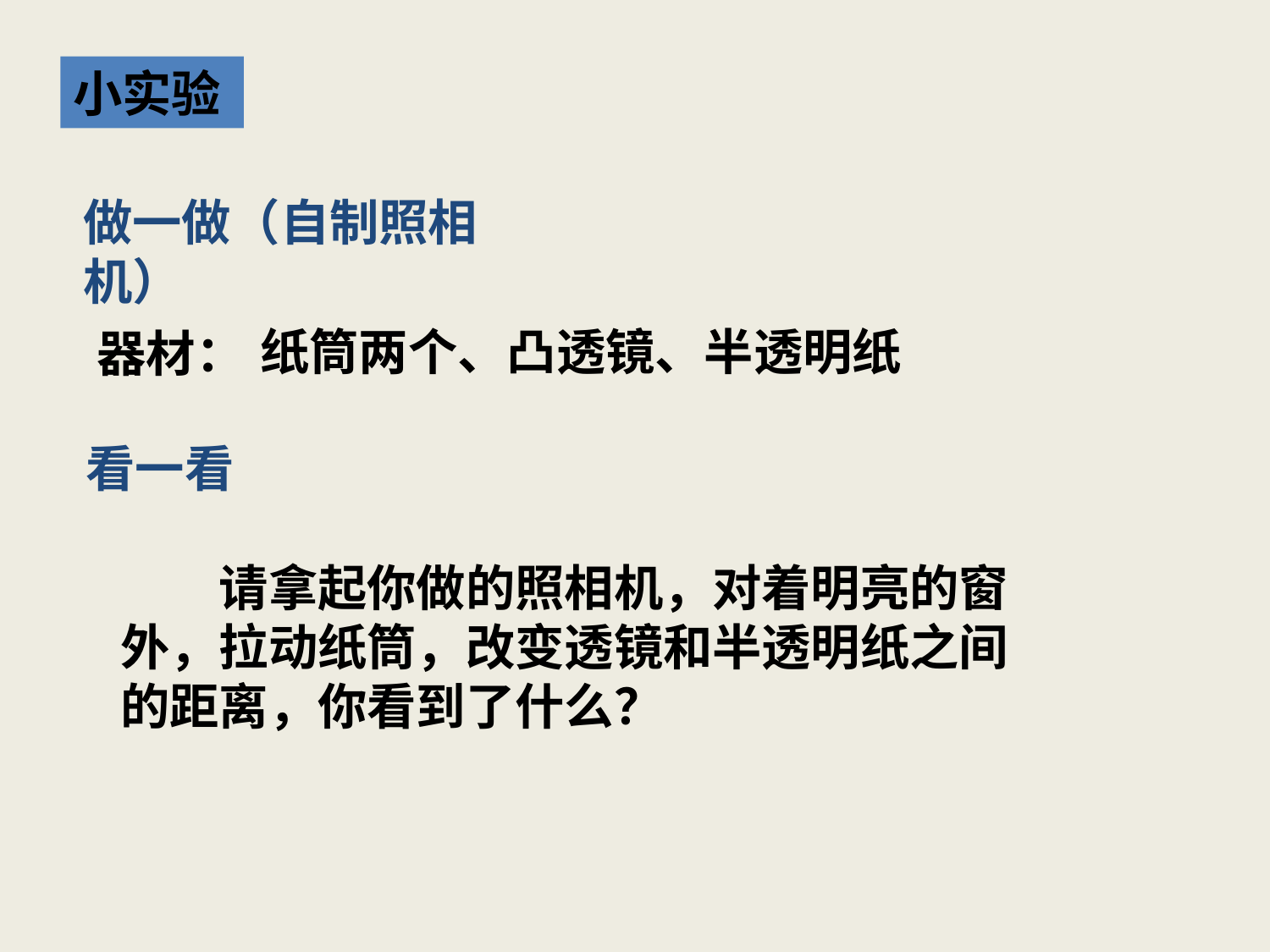

小实验
做一做（自制照相机）
纸筒两个、凸透镜、半透明纸
器材：
看一看
　　请拿起你做的照相机，对着明亮的窗外，拉动纸筒，改变透镜和半透明纸之间的距离，你看到了什么？